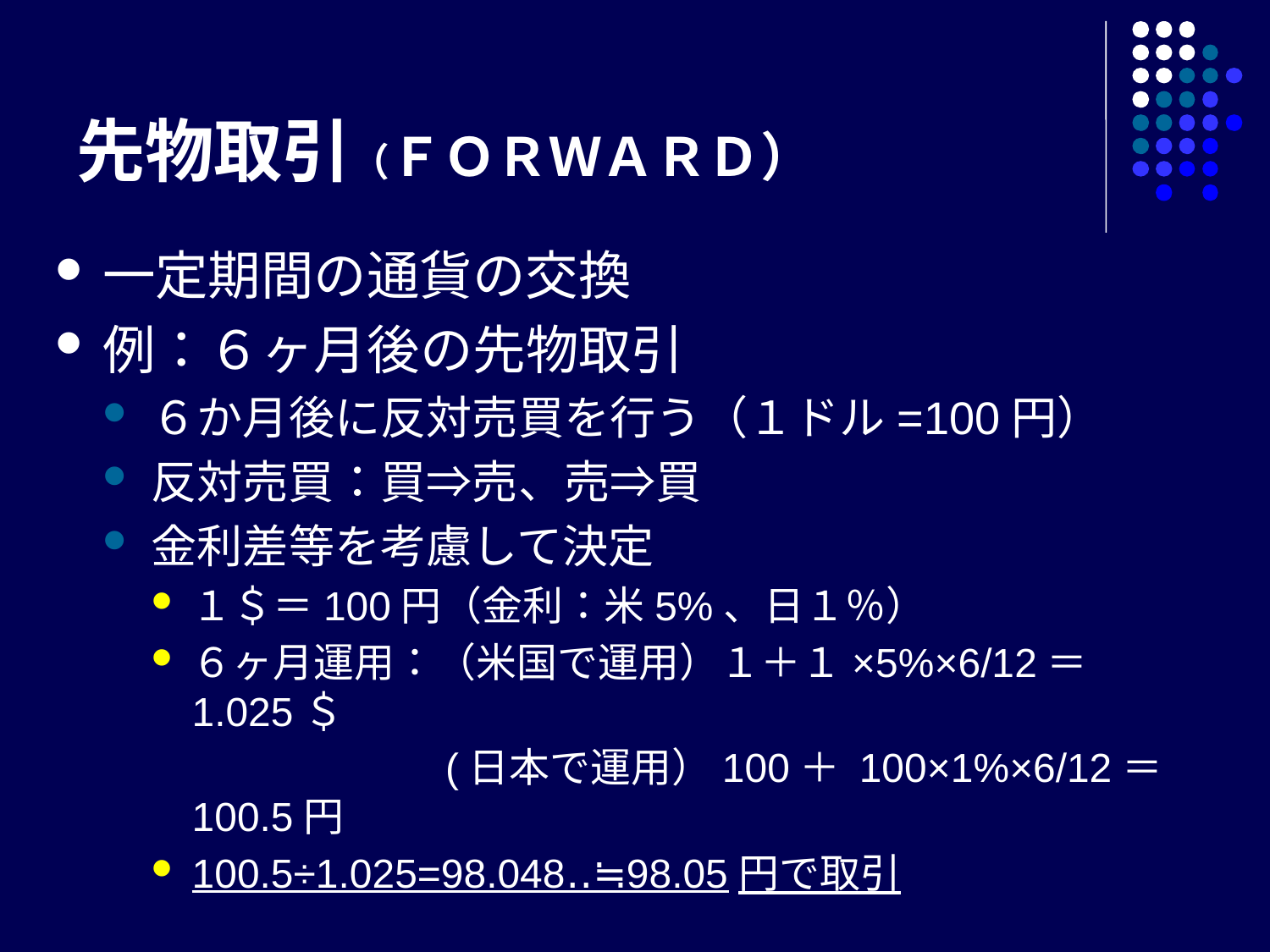

# 先物取引（ＦＯＲＷＡＲＤ）
一定期間の通貨の交換
例：６ヶ月後の先物取引
６か月後に反対売買を行う（１ドル=100円）
反対売買：買⇒売、売⇒買
金利差等を考慮して決定
１＄＝100円（金利：米5%、日１％）
６ヶ月運用：（米国で運用）１＋１×5%×6/12＝1.025＄
　　　　　　　(日本で運用）100＋ 100×1%×6/12＝100.5円
100.5÷1.025=98.048‥≒98.05円で取引